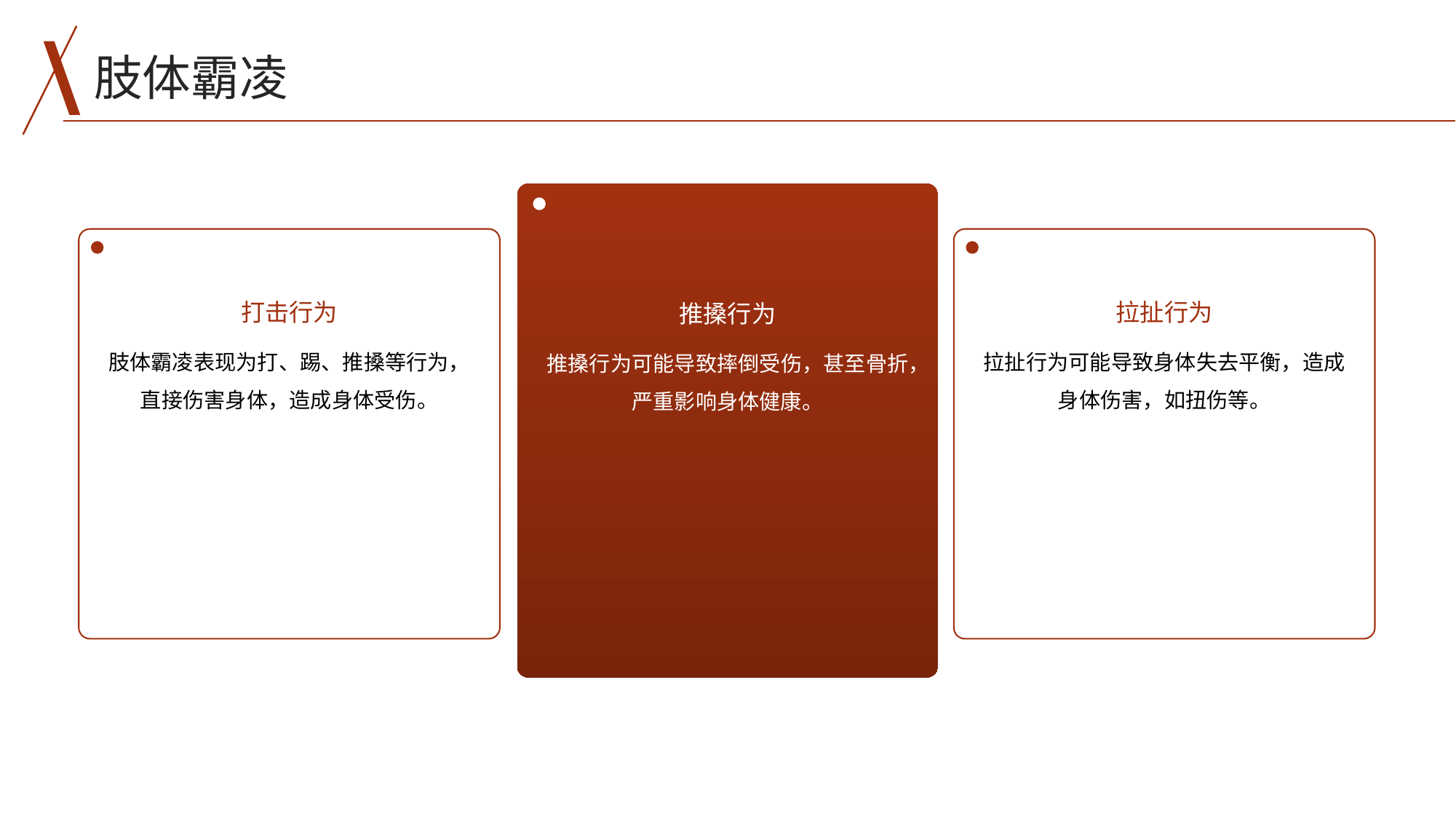

肢体霸凌

打击行为
拉扯行为
推搡行为
肢体霸凌表现为打、踢、推搡等行为，直接伤害身体，造成身体受伤。
拉扯行为可能导致身体失去平衡，造成身体伤害，如扭伤等。
推搡行为可能导致摔倒受伤，甚至骨折，严重影响身体健康。